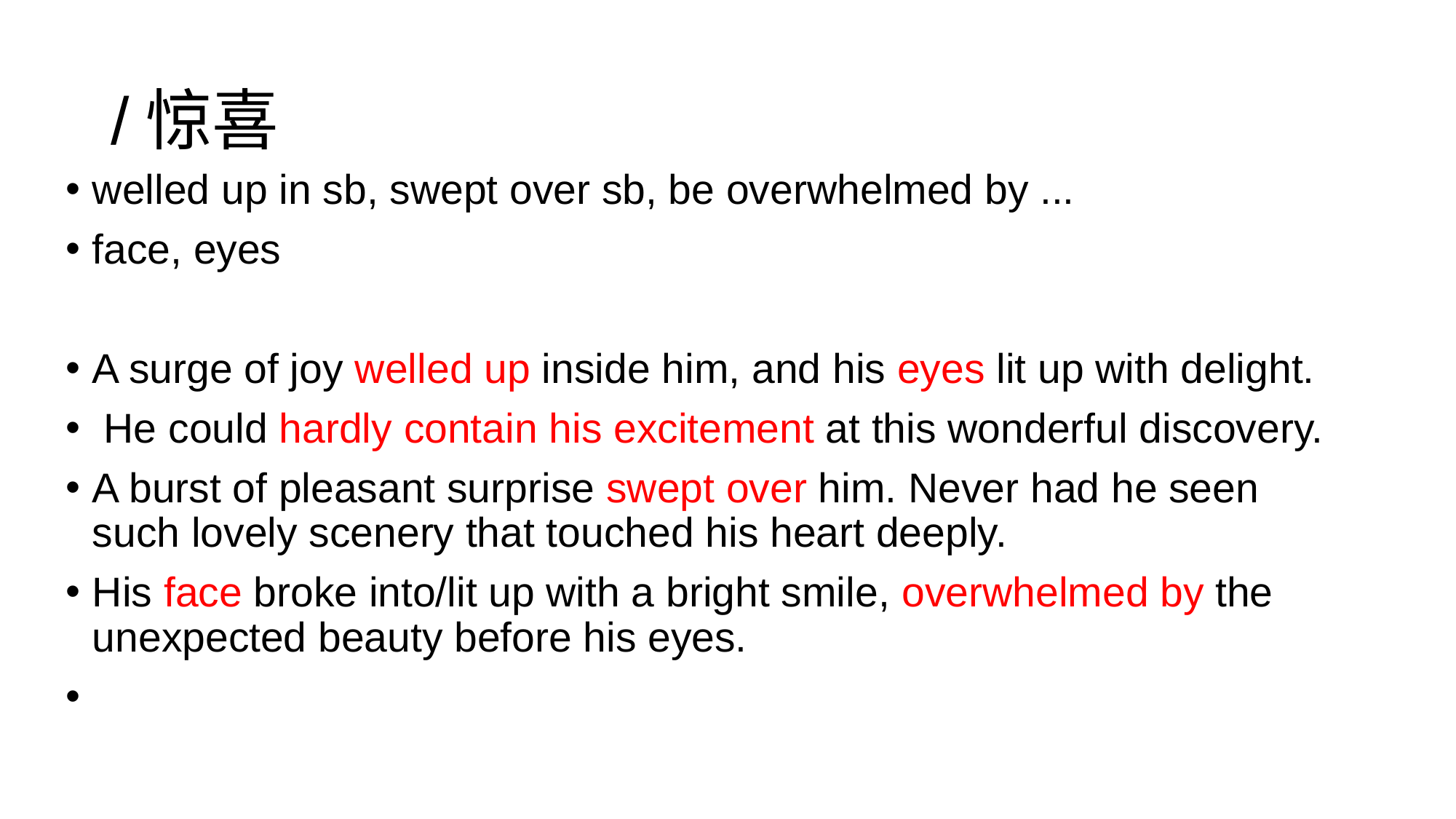

# /惊喜
welled up in sb, swept over sb, be overwhelmed by ...
face, eyes

A surge of joy welled up inside him, and his eyes lit up with delight.
 He could hardly contain his excitement at this wonderful discovery.
A burst of pleasant surprise swept over him. Never had he seen such lovely scenery that touched his heart deeply.
His face broke into/lit up with a bright smile, overwhelmed by the unexpected beauty before his eyes.